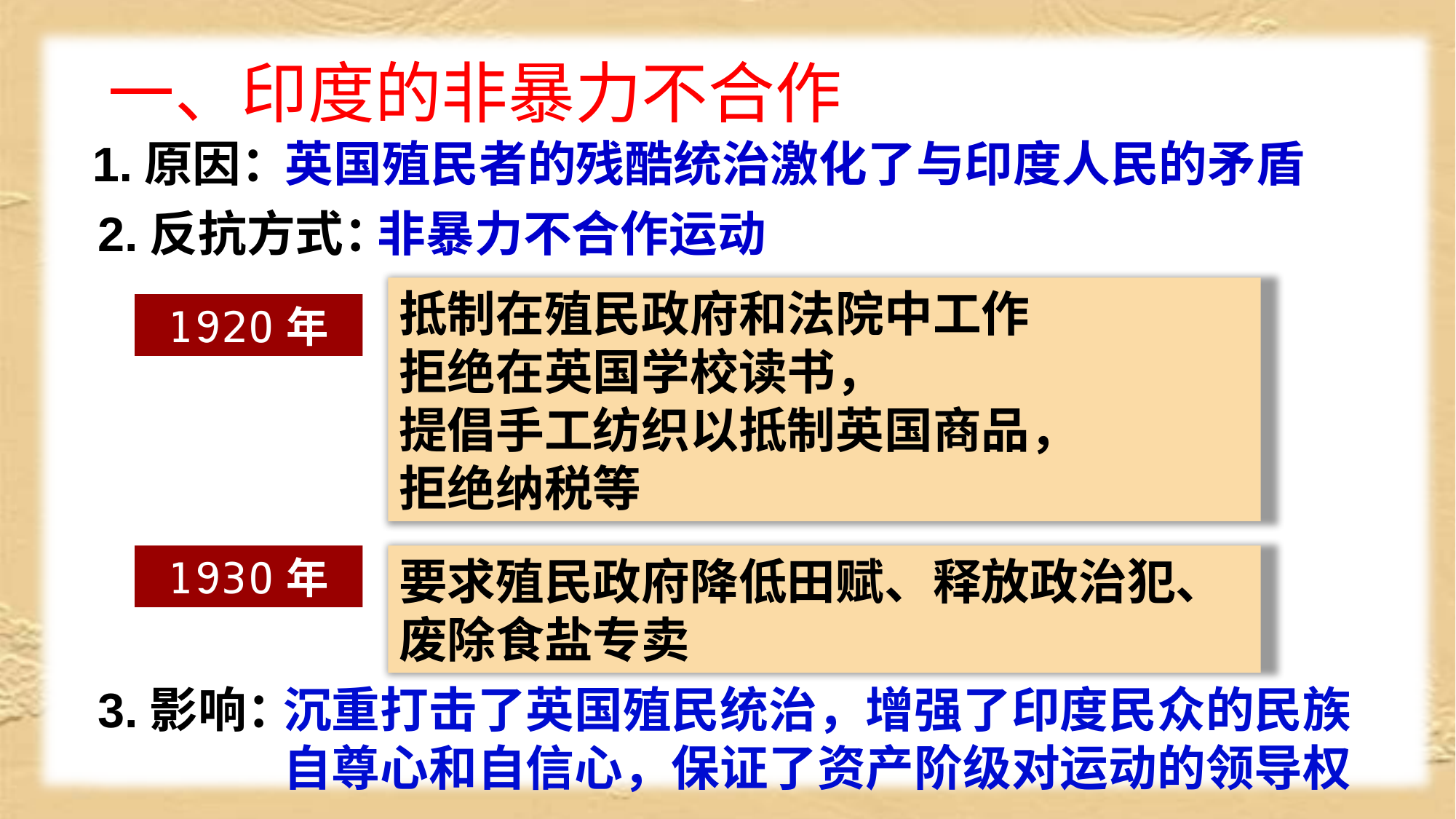

一、印度的非暴力不合作
1.原因：
英国殖民者的残酷统治激化了与印度人民的矛盾
非暴力不合作运动
2.反抗方式：
抵制在殖民政府和法院中工作
拒绝在英国学校读书，
提倡手工纺织以抵制英国商品，
拒绝纳税等
1920年
1930年
要求殖民政府降低田赋、释放政治犯、废除食盐专卖
3.影响：
沉重打击了英国殖民统治，增强了印度民众的民族自尊心和自信心，保证了资产阶级对运动的领导权